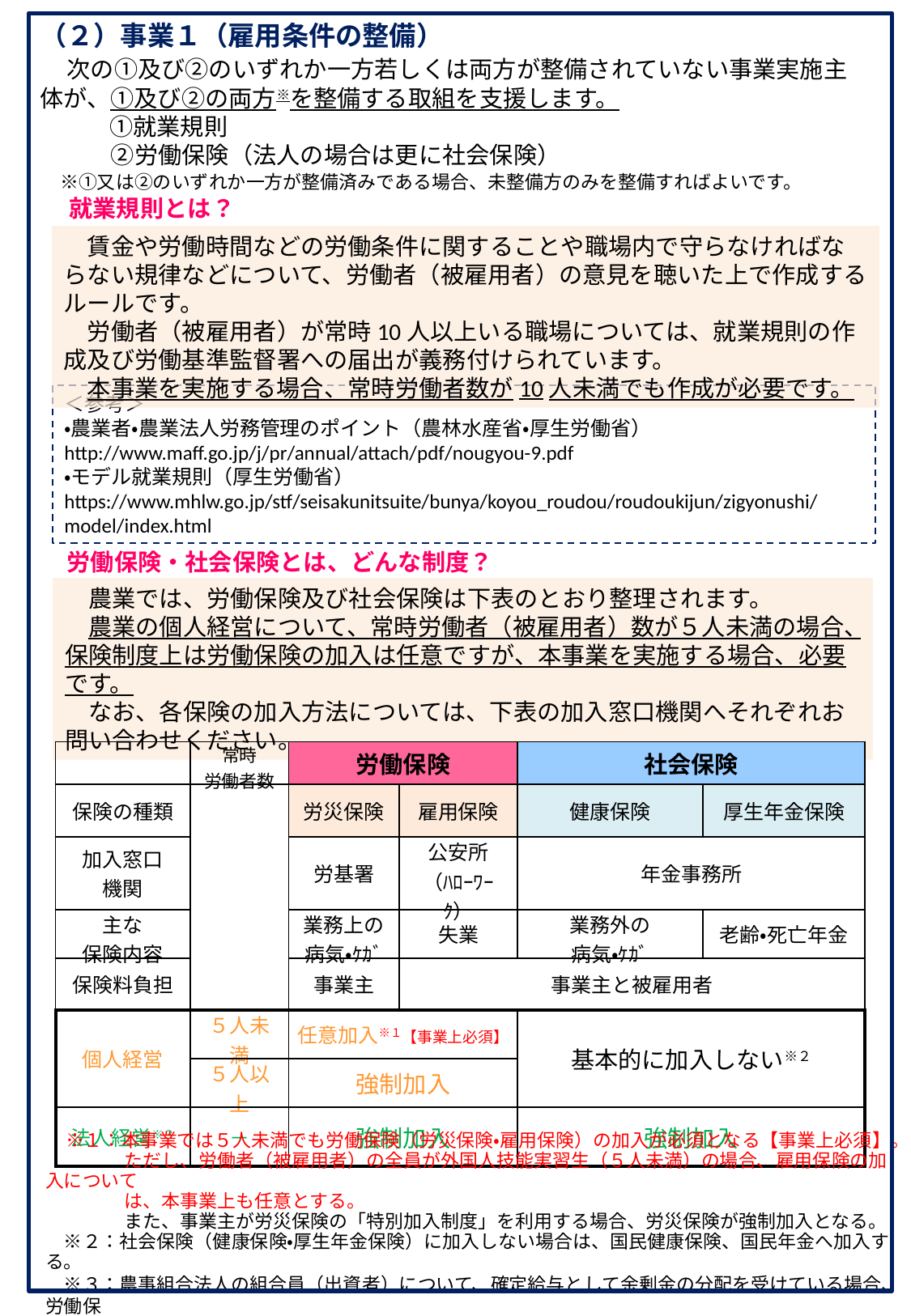

（２）事業１（雇用条件の整備）
　次の①及び②のいずれか一方若しくは両方が整備されていない事業実施主体が、①及び②の両方※を整備する取組を支援します。
 　  　①就業規則
　　　②労働保険（法人の場合は更に社会保険）
　※①又は②のいずれか一方が整備済みである場合、未整備方のみを整備すればよいです。

　就業規則とは？
　賃金や労働時間などの労働条件に関することや職場内で守らなければならない規律などについて、労働者（被雇用者）の意見を聴いた上で作成するルールです。
　労働者（被雇用者）が常時10人以上いる職場については、就業規則の作成及び労働基準監督署への届出が義務付けられています。
　本事業を実施する場合、常時労働者数が10人未満でも作成が必要です。
＜参考＞
・農業者・農業法人労務管理のポイント（農林水産省・厚生労働省）
http://www.maff.go.jp/j/pr/annual/attach/pdf/nougyou-9.pdf
・モデル就業規則（厚生労働省）
https://www.mhlw.go.jp/stf/seisakunitsuite/bunya/koyou_roudou/roudoukijun/zigyonushi/model/index.html
　労働保険・社会保険とは、どんな制度？
　農業では、労働保険及び社会保険は下表のとおり整理されます。
　農業の個人経営について、常時労働者（被雇用者）数が５人未満の場合、保険制度上は労働保険の加入は任意ですが、本事業を実施する場合、必要です。
　なお、各保険の加入方法については、下表の加入窓口機関へそれぞれお問い合わせください。
|  | 常時 労働者数 | 労働保険 |  | 社会保険 |  |
| --- | --- | --- | --- | --- | --- |
| 保険の種類 |  | 労災保険 | 雇用保険 | 健康保険 | 厚生年金保険 |
| 加入窓口 機関 |  | 労基署 | 公安所 （ﾊﾛｰﾜｰｸ） | 年金事務所 | 年金事務所 |
| 主な 保険内容 |  | 業務上の病気・ｹｶﾞ | 失業 | 業務外の 病気・ｹｶﾞ | 老齢・死亡年金 |
| 保険料負担 |  | 事業主 | 事業主と被雇用者 |  |  |
| 個人経営 | ５人未満 | 任意加入※１【事業上必須】 |  | 基本的に加入しない※２ |  |
|  | ５人以上 | 強制加入 |  |  |  |
| 法人経営※３ | － | 強制加入 |  | 強制加入 |  |
　※１：本事業では５人未満でも労働保険（労災保険・雇用保険）の加入が必須となる【事業上必須】。
　　　　 ただし、労働者（被雇用者）の全員が外国人技能実習生（５人未満）の場合、雇用保険の加入について
　　　 　は、本事業上も任意とする。
　　　　 また、事業主が労災保険の「特別加入制度」を利用する場合、労災保険が強制加入となる。
　※２：社会保険（健康保険・厚生年金保険）に加入しない場合は、国民健康保険、国民年金へ加入する。
　※３：農事組合法人の組合員（出資者）について、確定給与として余剰金の分配を受けている場合、労働保
　　　 　険・社会保険ともに強制加入の対象になる。